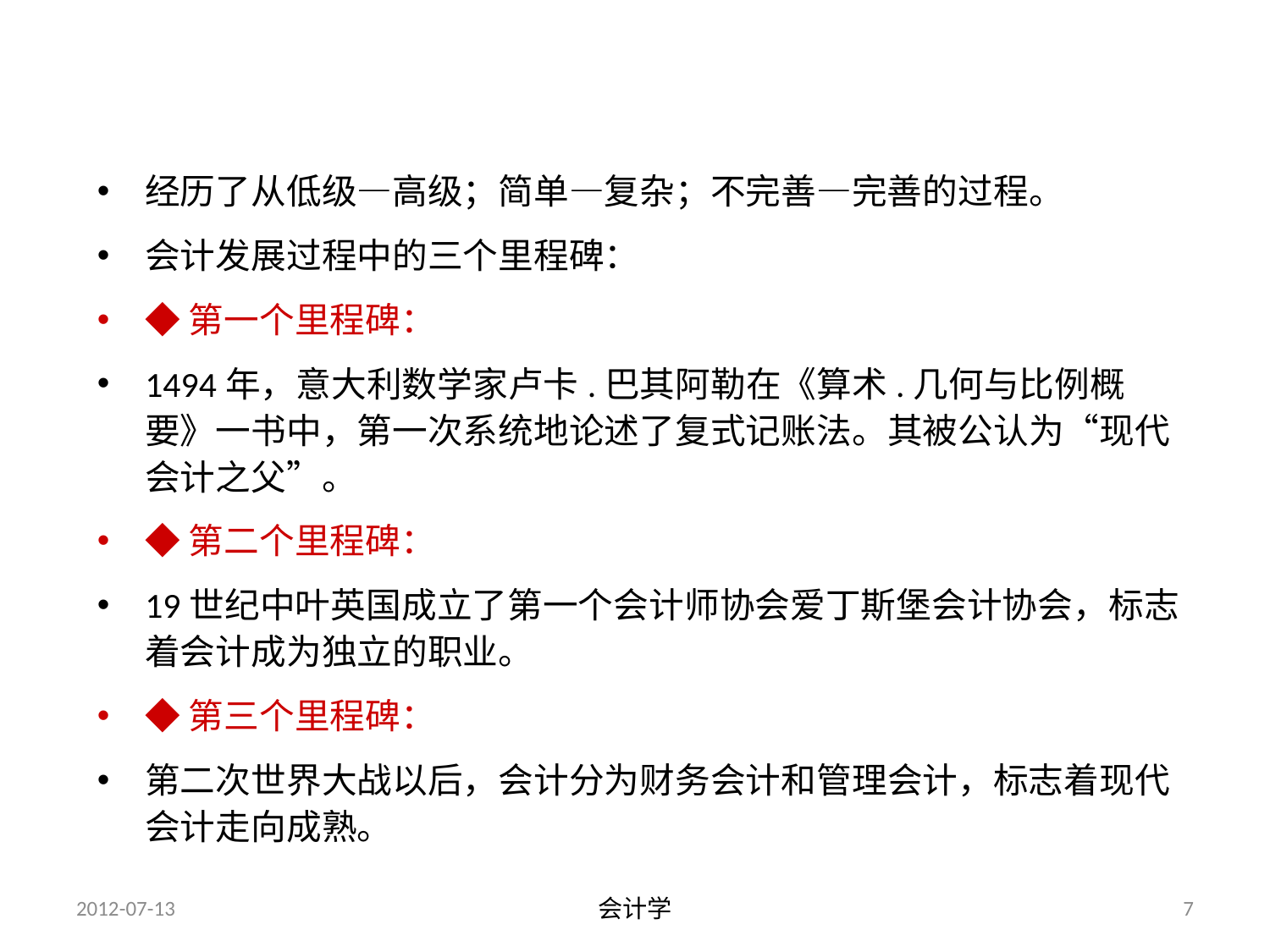

三、会计产生的历史
经历了从低级—高级；简单—复杂；不完善—完善的过程。
会计发展过程中的三个里程碑：
◆第一个里程碑：
1494年，意大利数学家卢卡.巴其阿勒在《算术.几何与比例概要》一书中，第一次系统地论述了复式记账法。其被公认为“现代会计之父”。
◆第二个里程碑：
19世纪中叶英国成立了第一个会计师协会爱丁斯堡会计协会，标志着会计成为独立的职业。
◆第三个里程碑：
第二次世界大战以后，会计分为财务会计和管理会计，标志着现代会计走向成熟。
2012-07-13
会计学
7